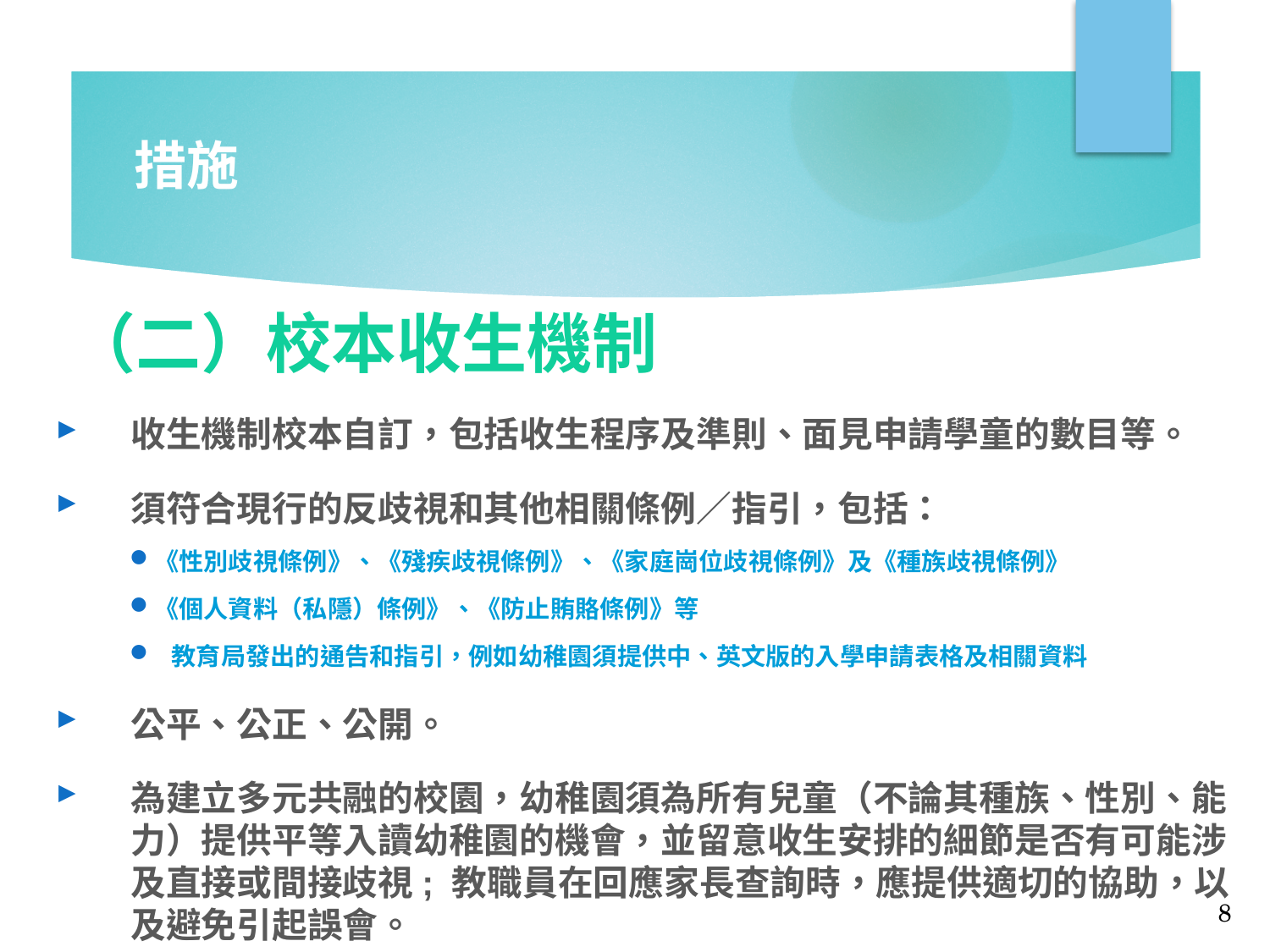

# 措施
（二）校本收生機制
收生機制校本自訂，包括收生程序及準則、面見申請學童的數目等。
須符合現行的反歧視和其他相關條例／指引，包括：
《性別歧視條例》、《殘疾歧視條例》、《家庭崗位歧視條例》及《種族歧視條例》
《個人資料（私隱）條例》、《防止賄賂條例》等
  教育局發出的通告和指引，例如幼稚園須提供中、英文版的入學申請表格及相關資料
公平、公正、公開。
為建立多元共融的校園，幼稚園須為所有兒童（不論其種族、性別、能力）提供平等入讀幼稚園的機會，並留意收生安排的細節是否有可能涉及直接或間接歧視; 教職員在回應家長查詢時，應提供適切的協助，以及避免引起誤會。

8